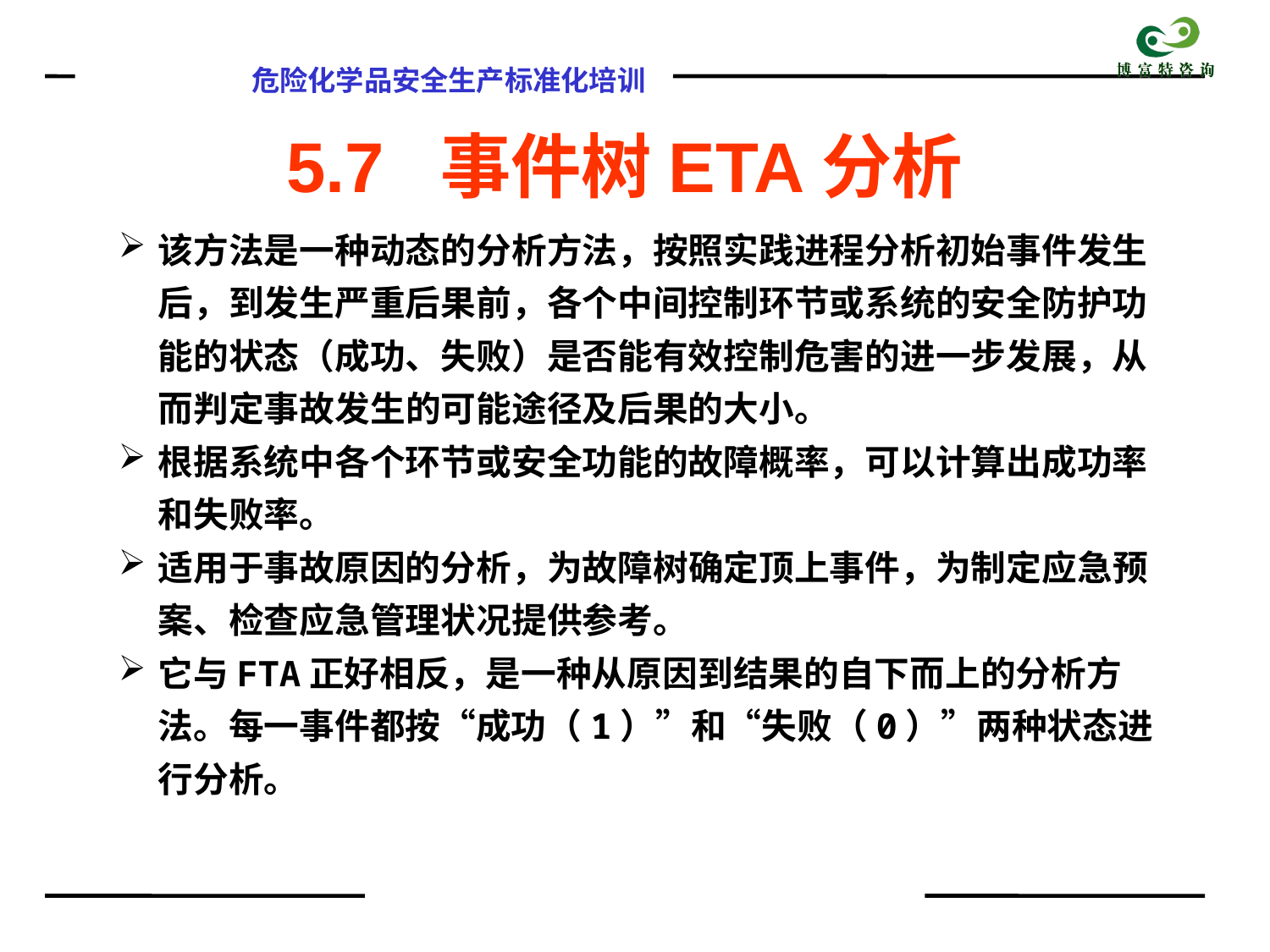

5.7  事件树ETA分析
该方法是一种动态的分析方法，按照实践进程分析初始事件发生后，到发生严重后果前，各个中间控制环节或系统的安全防护功能的状态（成功、失败）是否能有效控制危害的进一步发展，从而判定事故发生的可能途径及后果的大小。
根据系统中各个环节或安全功能的故障概率，可以计算出成功率和失败率。
适用于事故原因的分析，为故障树确定顶上事件，为制定应急预案、检查应急管理状况提供参考。
它与FTA正好相反，是一种从原因到结果的自下而上的分析方法。每一事件都按“成功（1）”和“失败（0）”两种状态进行分析。